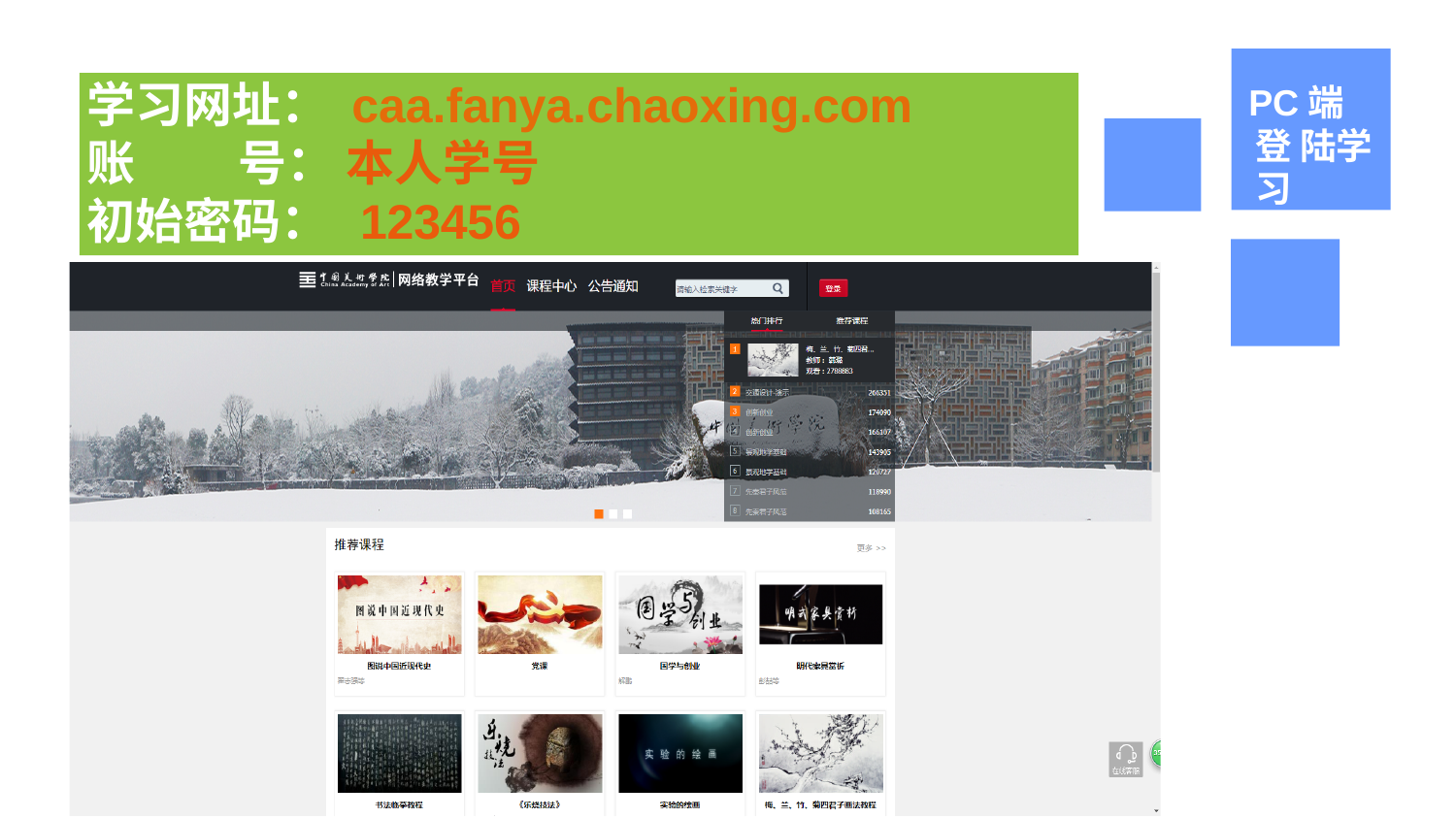

PC端登 陆学习
# 学习网址： caa.fanya.chaoxing.com

账	号： 本人学号 初始密码：	123456